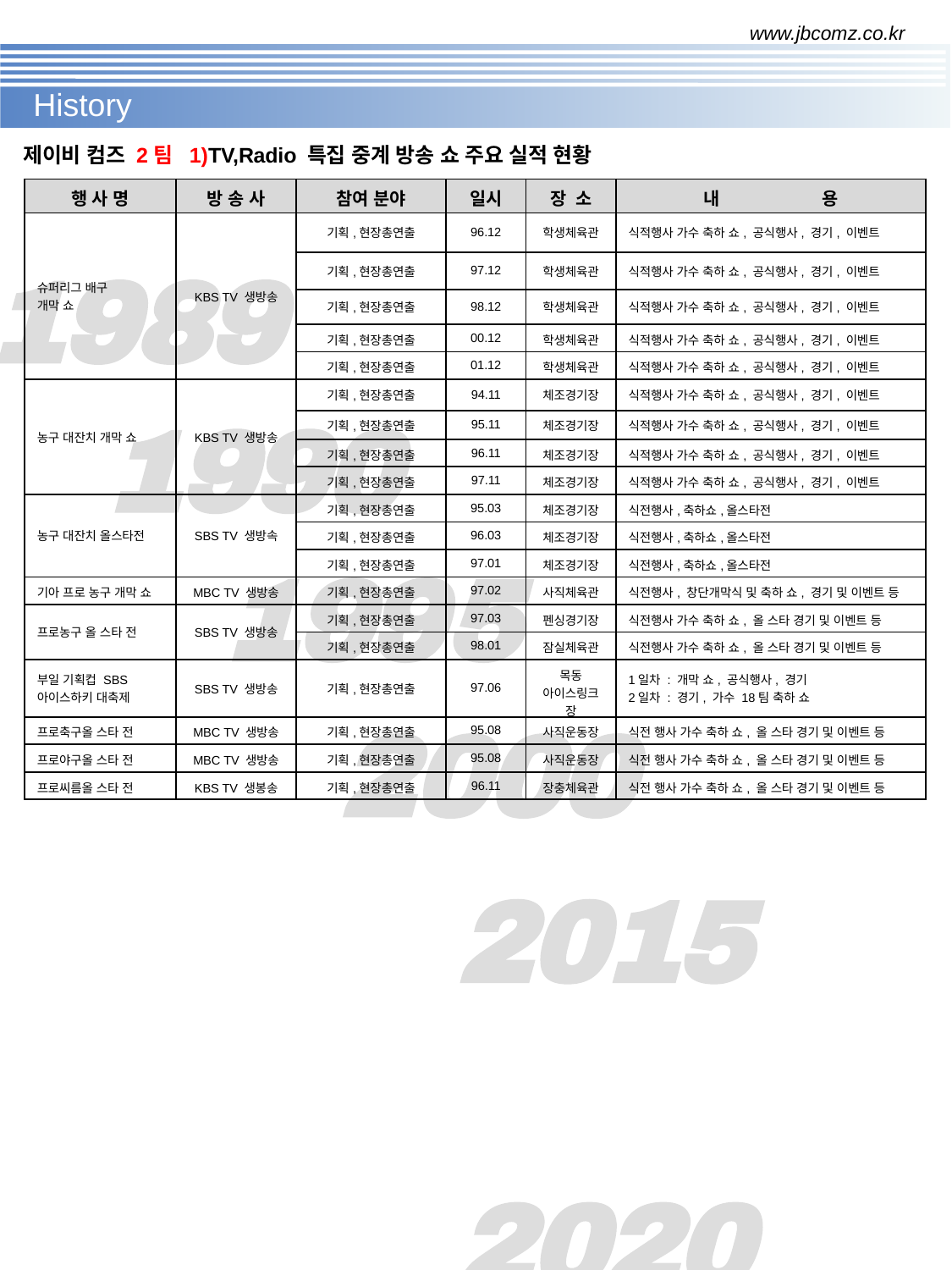

www.jbcomz.co.kr

History
제이비 컴즈 2팀  1)TV,Radio 특집 중계 방송 쇼 주요 실적 현황
| 행 사 명 | 방 송 사 | 참여 분야 | 일시 | 장 소 | 내 용 |
| --- | --- | --- | --- | --- | --- |
| 슈퍼리그 배구 개막 쇼 | KBS TV 생방송 | 기획,현장총연출 | 96.12 | 학생체육관 | 식적행사 가수 축하 쇼, 공식행사, 경기, 이벤트 |
|  |  | 기획,현장총연출 | 97.12 | 학생체육관 | 식적행사 가수 축하 쇼, 공식행사, 경기, 이벤트 |
|  |  | 기획,현장총연출 | 98.12 | 학생체육관 | 식적행사 가수 축하 쇼, 공식행사, 경기, 이벤트 |
|  |  | 기획,현장총연출 | 00.12 | 학생체육관 | 식적행사 가수 축하 쇼, 공식행사, 경기, 이벤트 |
|  |  | 기획,현장총연출 | 01.12 | 학생체육관 | 식적행사 가수 축하 쇼, 공식행사, 경기, 이벤트 |
| 농구 대잔치 개막 쇼 | KBS TV 생방송 | 기획,현장총연출 | 94.11 | 체조경기장 | 식적행사 가수 축하 쇼, 공식행사, 경기, 이벤트 |
|  |  | 기획,현장총연출 | 95.11 | 체조경기장 | 식적행사 가수 축하 쇼, 공식행사, 경기, 이벤트 |
|  |  | 기획,현장총연출 | 96.11 | 체조경기장 | 식적행사 가수 축하 쇼, 공식행사, 경기, 이벤트 |
|  |  | 기획,현장총연출 | 97.11 | 체조경기장 | 식적행사 가수 축하 쇼, 공식행사, 경기, 이벤트 |
| 농구 대잔치 올스타전 | SBS TV 생방속 | 기획,현장총연출 | 95.03 | 체조경기장 | 식전행사,축하쇼,올스타전 |
|  |  | 기획,현장총연출 | 96.03 | 체조경기장 | 식전행사,축하쇼,올스타전 |
|  |  | 기획,현장총연출 | 97.01 | 체조경기장 | 식전행사,축하쇼,올스타전 |
| 기아 프로 농구 개막 쇼 | MBC TV 생방송 | 기획,현장총연출 | 97.02 | 사직체육관 | 식전행사, 창단개막식 및 축하 쇼, 경기 및 이벤트 등 |
| 프로농구 올 스타 전 | SBS TV 생방송 | 기획,현장총연출 | 97.03 | 펜싱경기장 | 식전행사 가수 축하 쇼, 올 스타 경기 및 이벤트 등 |
|  |  | 기획,현장총연출 | 98.01 | 잠실체육관 | 식전행사 가수 축하 쇼, 올 스타 경기 및 이벤트 등 |
| 부일 기획컵 SBS 아이스하키 대축제 | SBS TV 생방송 | 기획,현장총연출 | 97.06 | 목동 아이스링크장 | 1일차 : 개막 쇼, 공식행사, 경기 2일차 : 경기, 가수 18팀 축하 쇼 |
| 프로축구올 스타 전 | MBC TV 생방송 | 기획,현장총연출 | 95.08 | 사직운동장 | 식전 행사 가수 축하 쇼, 올 스타 경기 및 이벤트 등 |
| 프로야구올 스타 전 | MBC TV 생방송 | 기획,현장총연출 | 95.08 | 사직운동장 | 식전 행사 가수 축하 쇼, 올 스타 경기 및 이벤트 등 |
| 프로씨름올 스타 전 | KBS TV 생봉송 | 기획,현장총연출 | 96.11 | 장충체육관 | 식전 행사 가수 축하 쇼, 올 스타 경기 및 이벤트 등 |
1989
1990
1995
2000
2015
		2020